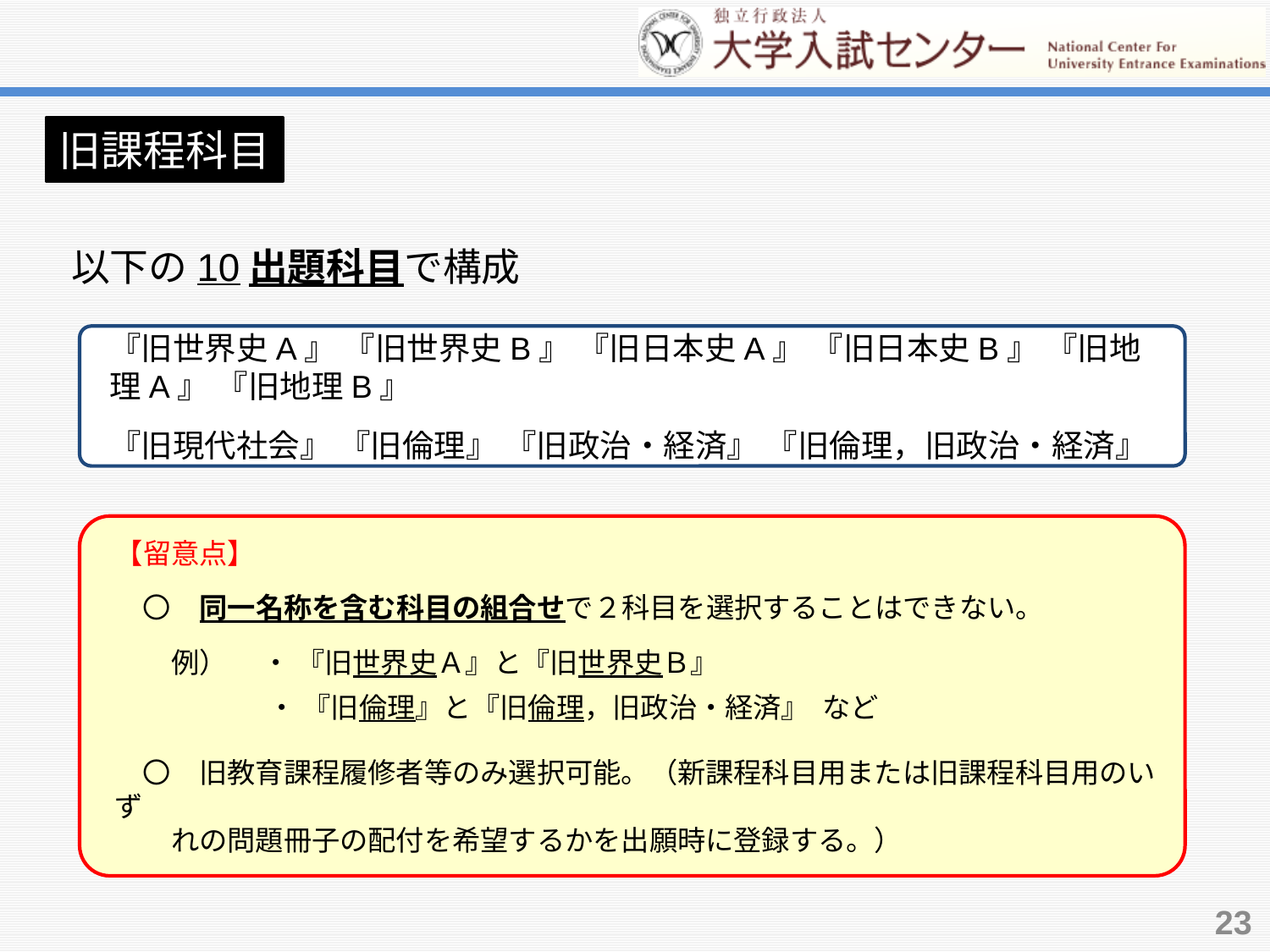

旧課程科目
以下の10出題科目で構成
『旧世界史A』 『旧世界史B』 『旧日本史A』 『旧日本史B』 『旧地理A』 『旧地理B』
『旧現代社会』 『旧倫理』 『旧政治・経済』 『旧倫理，旧政治・経済』
【留意点】
　〇　同一名称を含む科目の組合せで２科目を選択することはできない。
　　例） 　・ 『旧世界史Ａ』と『旧世界史Ｂ』
　　　　  　・ 『旧倫理』と『旧倫理，旧政治・経済』  など
　〇　旧教育課程履修者等のみ選択可能。（新課程科目用または旧課程科目用のいず
　　れの問題冊子の配付を希望するかを出願時に登録する。）
23